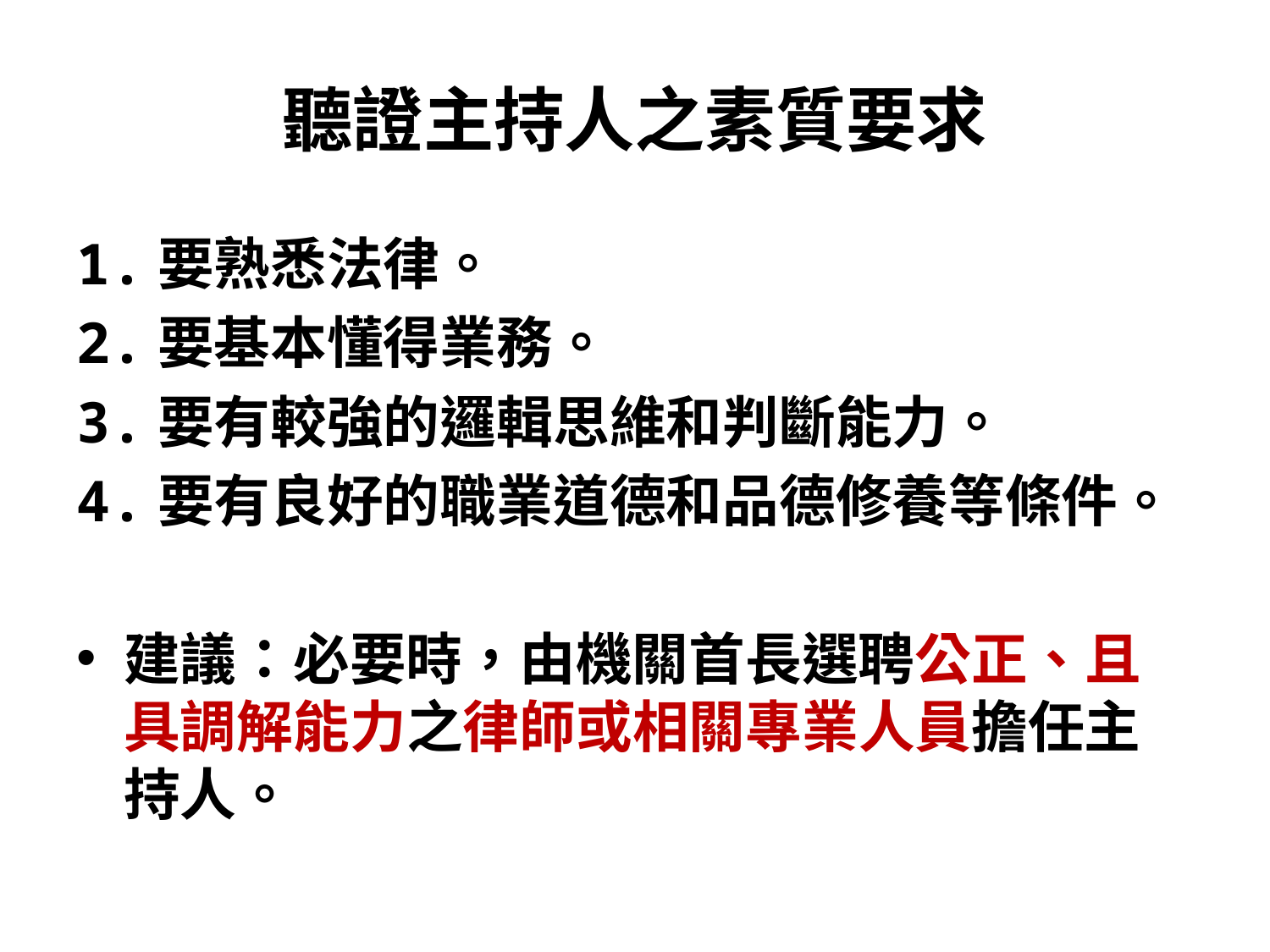

# 聽證主持人之素質要求
1.要熟悉法律。
2.要基本懂得業務。
3.要有較強的邏輯思維和判斷能力。
4.要有良好的職業道德和品德修養等條件。

建議：必要時，由機關首長選聘公正、且具調解能力之律師或相關專業人員擔任主持人。